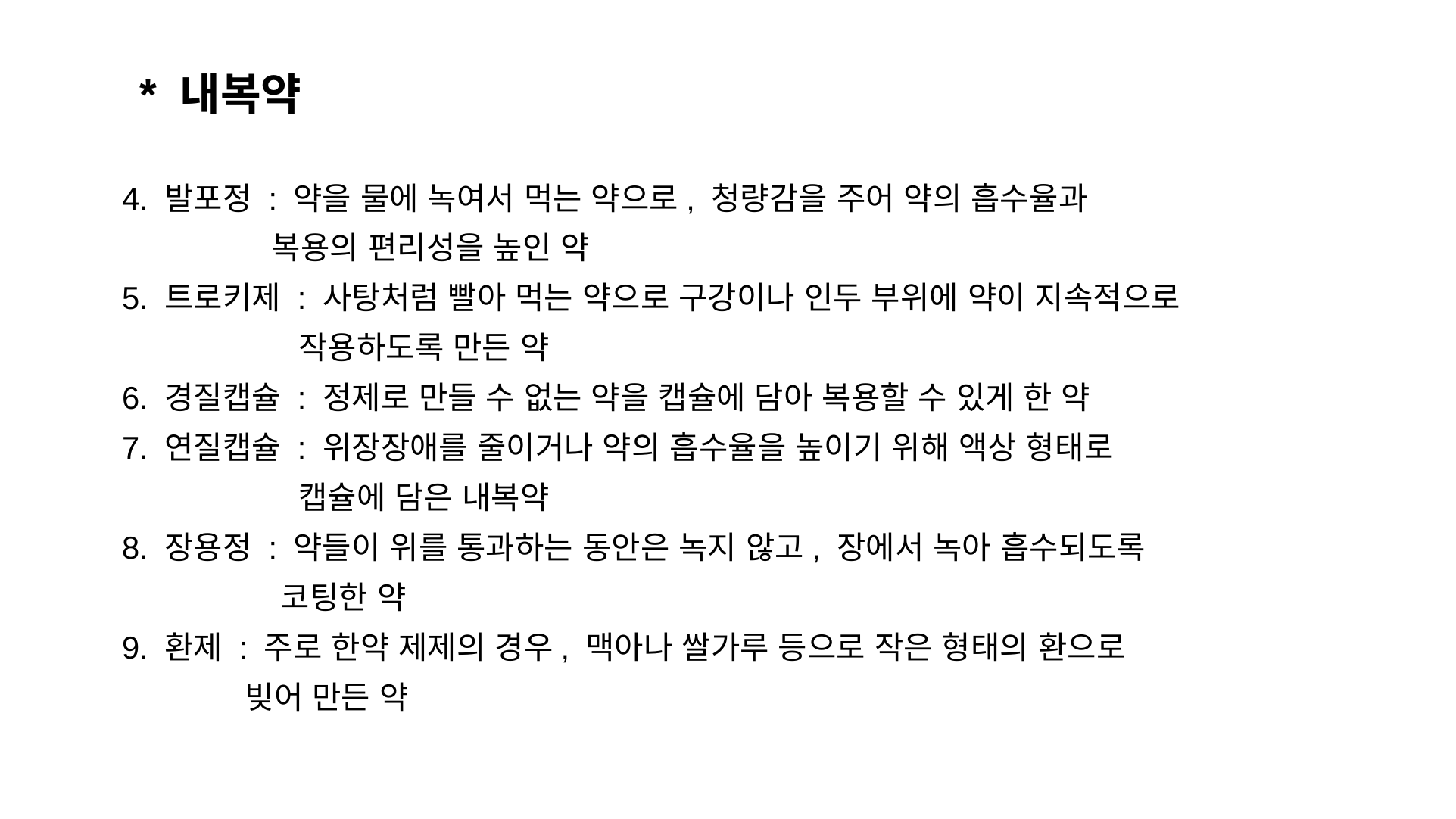

* 내복약
4. 발포정 : 약을 물에 녹여서 먹는 약으로, 청량감을 주어 약의 흡수율과
                복용의 편리성을 높인 약
5. 트로키제 : 사탕처럼 빨아 먹는 약으로 구강이나 인두 부위에 약이 지속적으로
                   작용하도록 만든 약
6. 경질캡슐 : 정제로 만들 수 없는 약을 캡슐에 담아 복용할 수 있게 한 약
7. 연질캡슐 : 위장장애를 줄이거나 약의 흡수율을 높이기 위해 액상 형태로
                   캡슐에 담은 내복약
8. 장용정 : 약들이 위를 통과하는 동안은 녹지 않고, 장에서 녹아 흡수되도록
                 코팅한 약
9. 환제 : 주로 한약 제제의 경우, 맥아나 쌀가루 등으로 작은 형태의 환으로
             빚어 만든 약